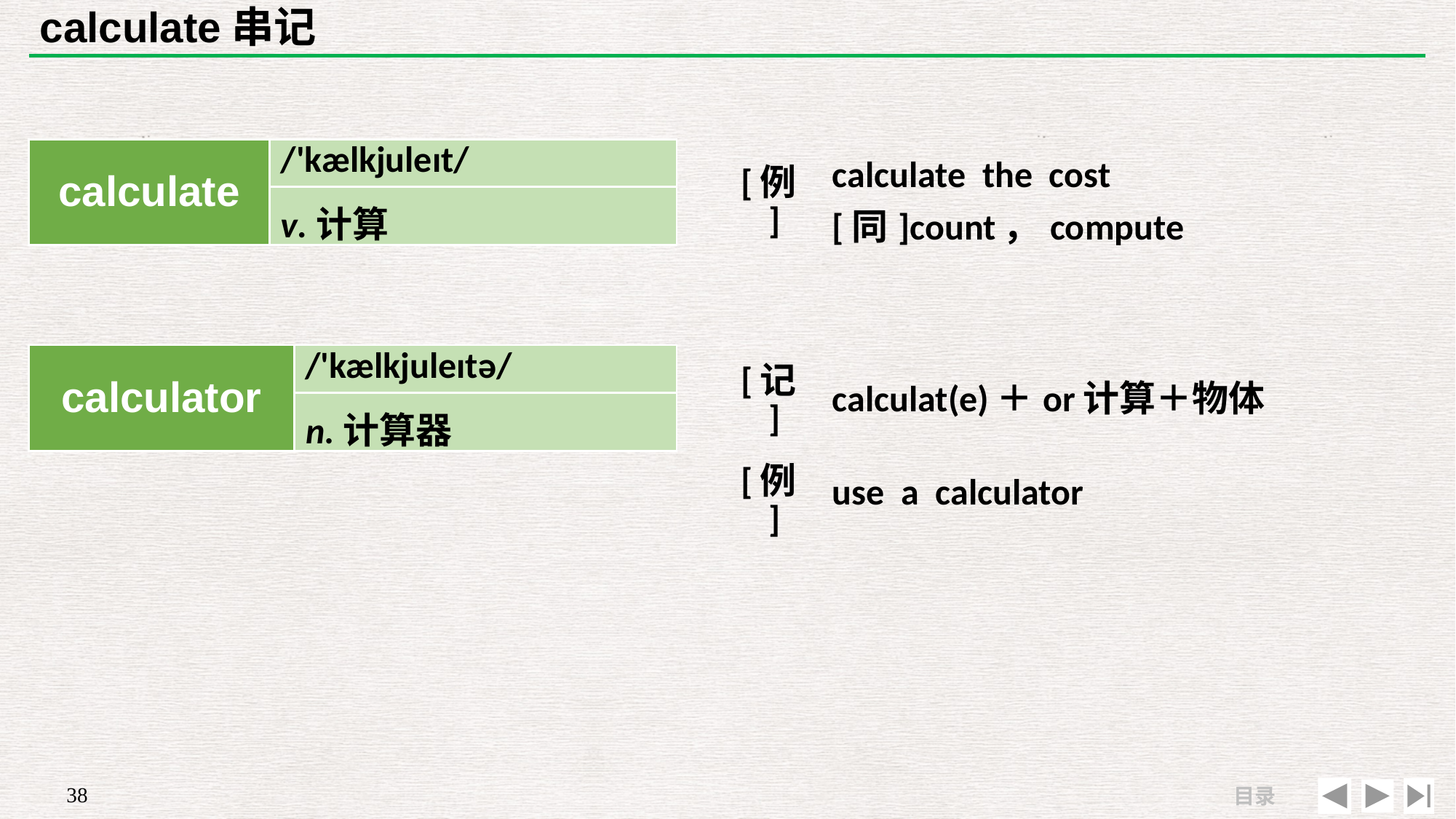

# calculate串记

|  |  |
| --- | --- |
| [例] | calculate the cost　 [同]count，compute |
| calculate | /'kælkjuleɪt/ |
| --- | --- |
|  |  |
v.计算
| calculator | /'kælkjuleɪtə/ |
| --- | --- |
|  |  |
| [记] | calculat(e)＋or计算＋物体 |
| --- | --- |
| [例] | use a calculator |
n.计算器